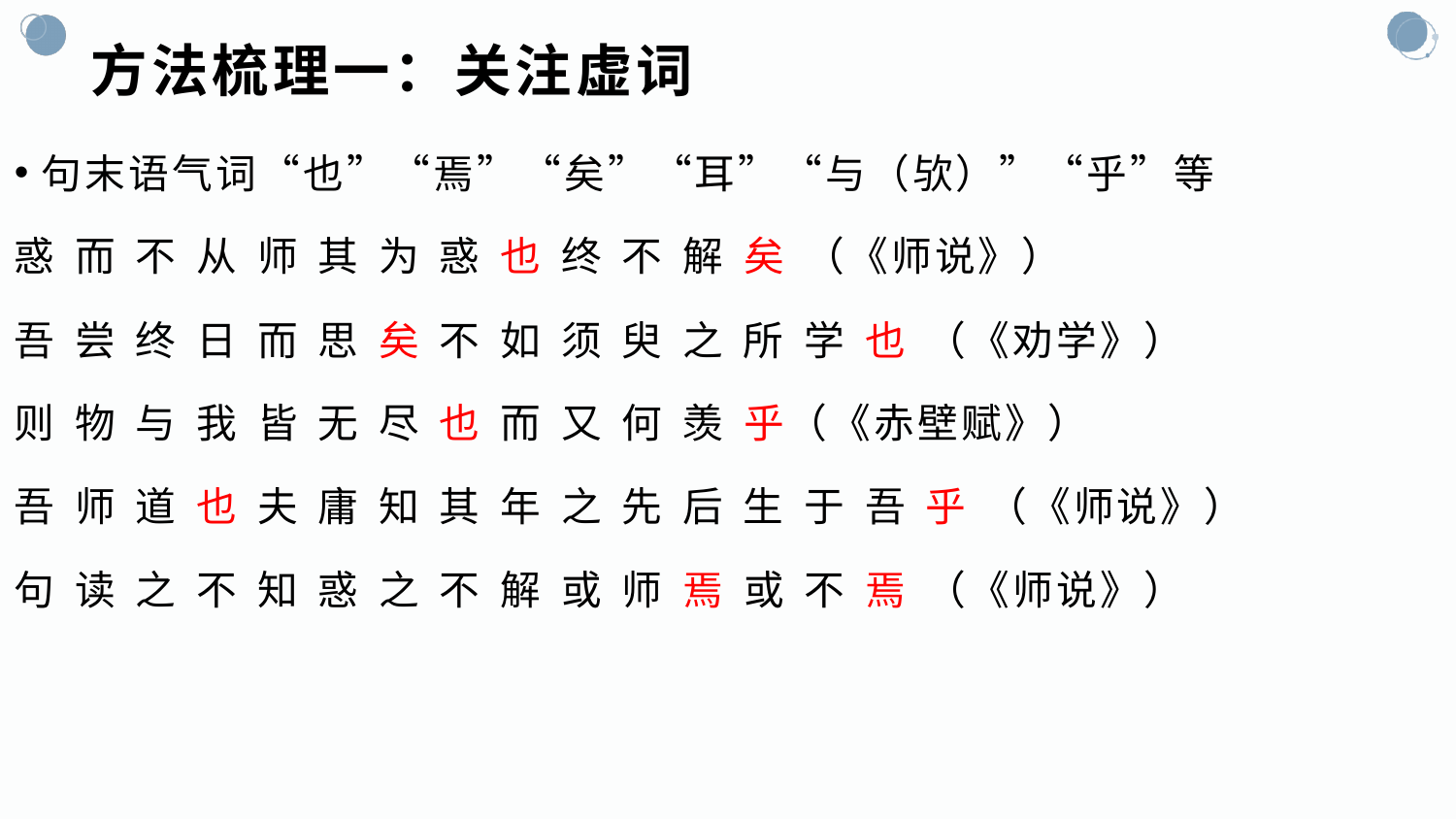

# 方法梳理一：关注虚词
句末语气词“也”“焉”“矣”“耳”“与（欤）”“乎”等
惑而不从师其为惑也终不解矣（《师说》）
吾尝终日而思矣不如须臾之所学也（《劝学》）
则物与我皆无尽也而又何羡乎（《赤壁赋》）
吾师道也夫庸知其年之先后生于吾乎（《师说》）
句读之不知惑之不解或师焉或不焉（《师说》）